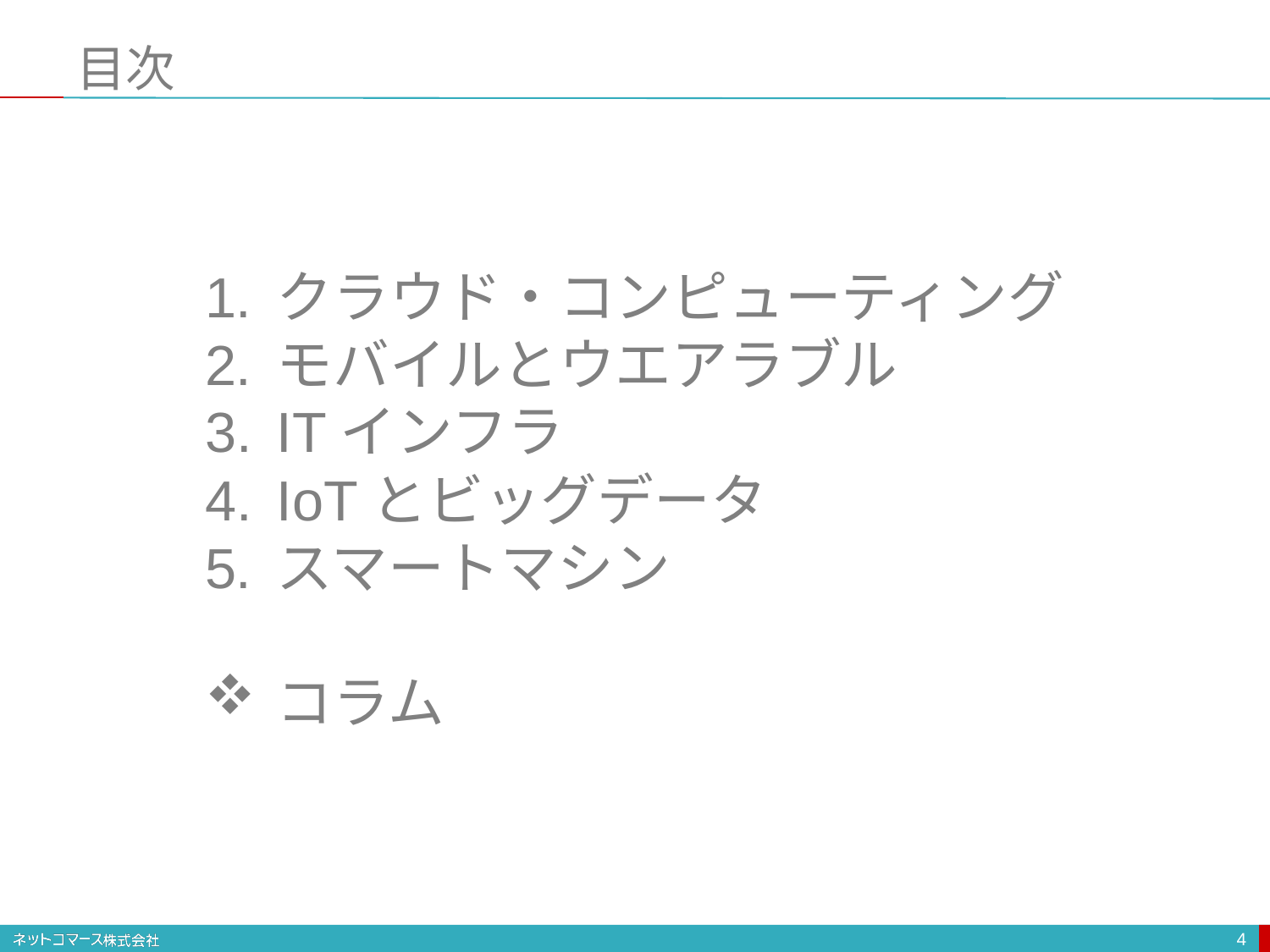

# 目次
クラウド・コンピューティング
モバイルとウエアラブル
ITインフラ
IoTとビッグデータ
スマートマシン

コラム
4